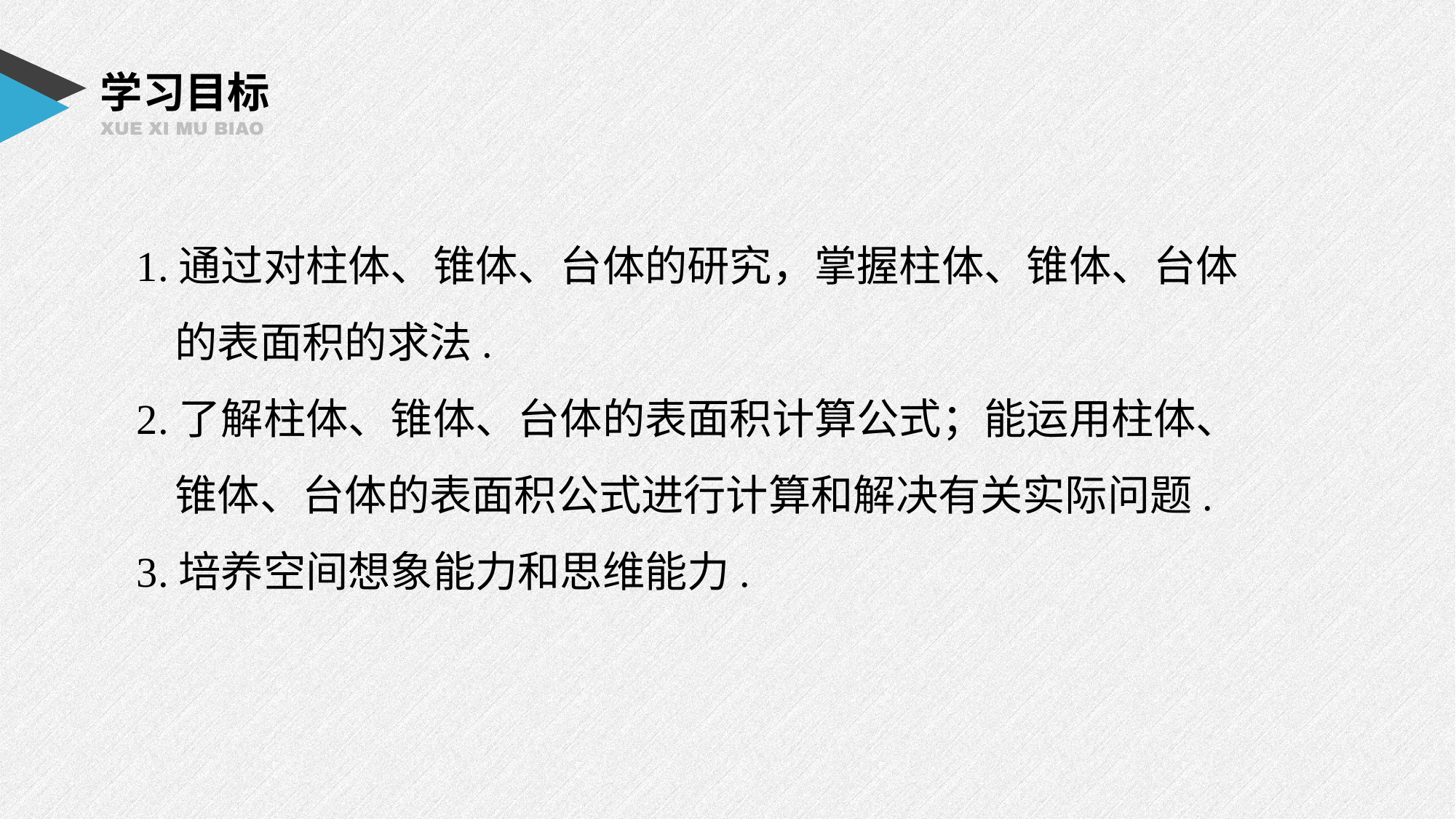

学习目标

XUE XI MU BIAO
1.通过对柱体、锥体、台体的研究，掌握柱体、锥体、台体
   的表面积的求法.
2.了解柱体、锥体、台体的表面积计算公式；能运用柱体、
   锥体、台体的表面积公式进行计算和解决有关实际问题.
3.培养空间想象能力和思维能力.